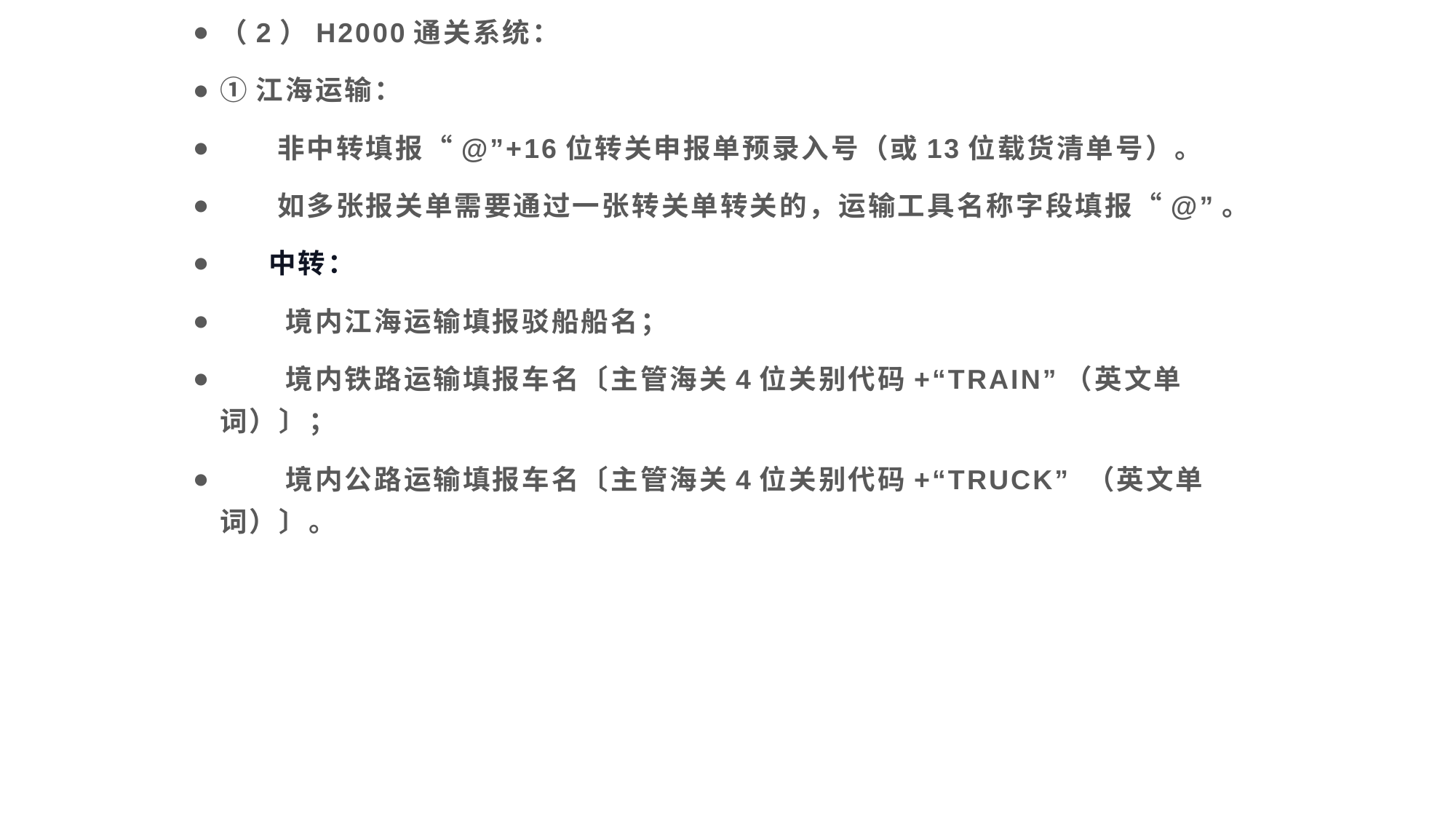

（2）H2000通关系统：
①江海运输：
      非中转填报“@”+16位转关申报单预录入号（或13位载货清单号）。
      如多张报关单需要通过一张转关单转关的，运输工具名称字段填报“@”。
     中转：
       境内江海运输填报驳船船名；
       境内铁路运输填报车名〔主管海关4位关别代码+“TRAIN”（英文单词）〕；
       境内公路运输填报车名〔主管海关4位关别代码+“TRUCK” （英文单词）〕。